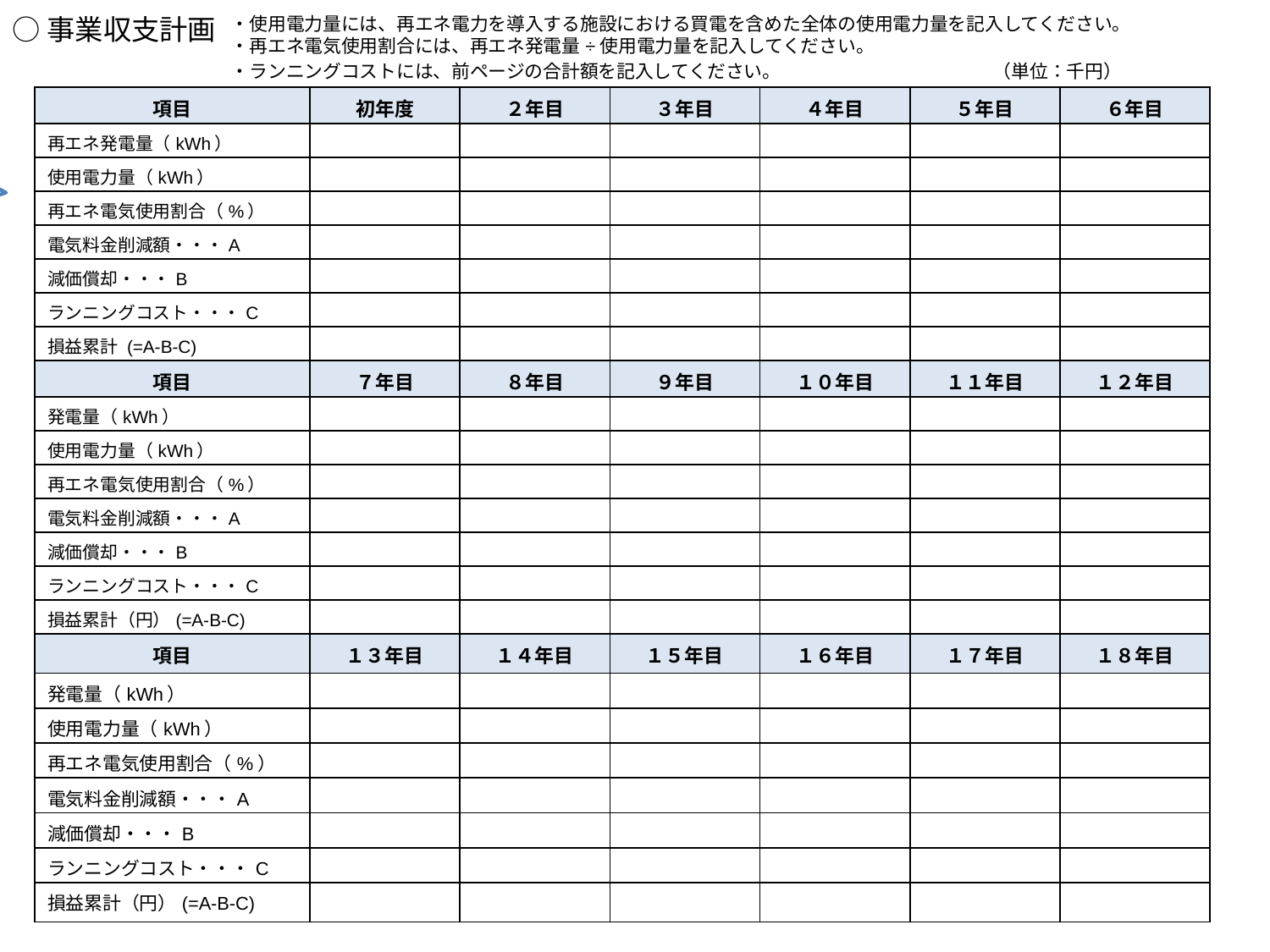

○事業収支計画
・使用電力量には、再エネ電力を導入する施設における買電を含めた全体の使用電力量を記入してください。
・再エネ電気使用割合には、再エネ発電量÷使用電力量を記入してください。
・ランニングコストには、前ページの合計額を記入してください。　　　　　　　　　　　	（単位：千円）
| 項目 | 初年度 | ２年目 | ３年目 | ４年目 | ５年目 | ６年目 |
| --- | --- | --- | --- | --- | --- | --- |
| 再エネ発電量（kWh） |  |  |  |  |  |  |
| 使用電力量（kWh） |  |  |  |  |  |  |
| 再エネ電気使用割合（%） |  |  |  |  |  |  |
| 電気料金削減額・・・A |  |  |  |  |  |  |
| 減価償却・・・B |  |  |  |  |  |  |
| ランニングコスト・・・C |  |  |  |  |  |  |
| 損益累計 (=A-B-C) |  |  |  |  |  |  |
| 項目 | ７年目 | ８年目 | ９年目 | １０年目 | １１年目 | １２年目 |
| 発電量（kWh） |  |  |  |  |  |  |
| 使用電力量（kWh） |  |  |  |  |  |  |
| 再エネ電気使用割合（%） |  |  |  |  |  |  |
| 電気料金削減額・・・A |  |  |  |  |  |  |
| 減価償却・・・B |  |  |  |  |  |  |
| ランニングコスト・・・C |  |  |  |  |  |  |
| 損益累計（円）(=A-B-C) |  |  |  |  |  |  |
| 項目 | １３年目 | １４年目 | １５年目 | １６年目 | １７年目 | １８年目 |
| 発電量（kWh） |  |  |  |  |  |  |
| 使用電力量（kWh） |  |  |  |  |  |  |
| 再エネ電気使用割合（%） |  |  |  |  |  |  |
| 電気料金削減額・・・A |  |  |  |  |  |  |
| 減価償却・・・B |  |  |  |  |  |  |
| ランニングコスト・・・C |  |  |  |  |  |  |
| 損益累計（円）(=A-B-C) |  |  |  |  |  |  |
必要に応じて行やページを増やしてください。
紙面が足りない場合は、スライドを増やす、文字の調整等で対応をお願いいたします。
※本オブジェクトは削除して提出ください。
必要に応じて行やページを増やしてください。
紙面が足りない場合は、スライドを増やす、文字の調整等で対応をお願いいたします。
※本オブジェクトは削除して提出ください。